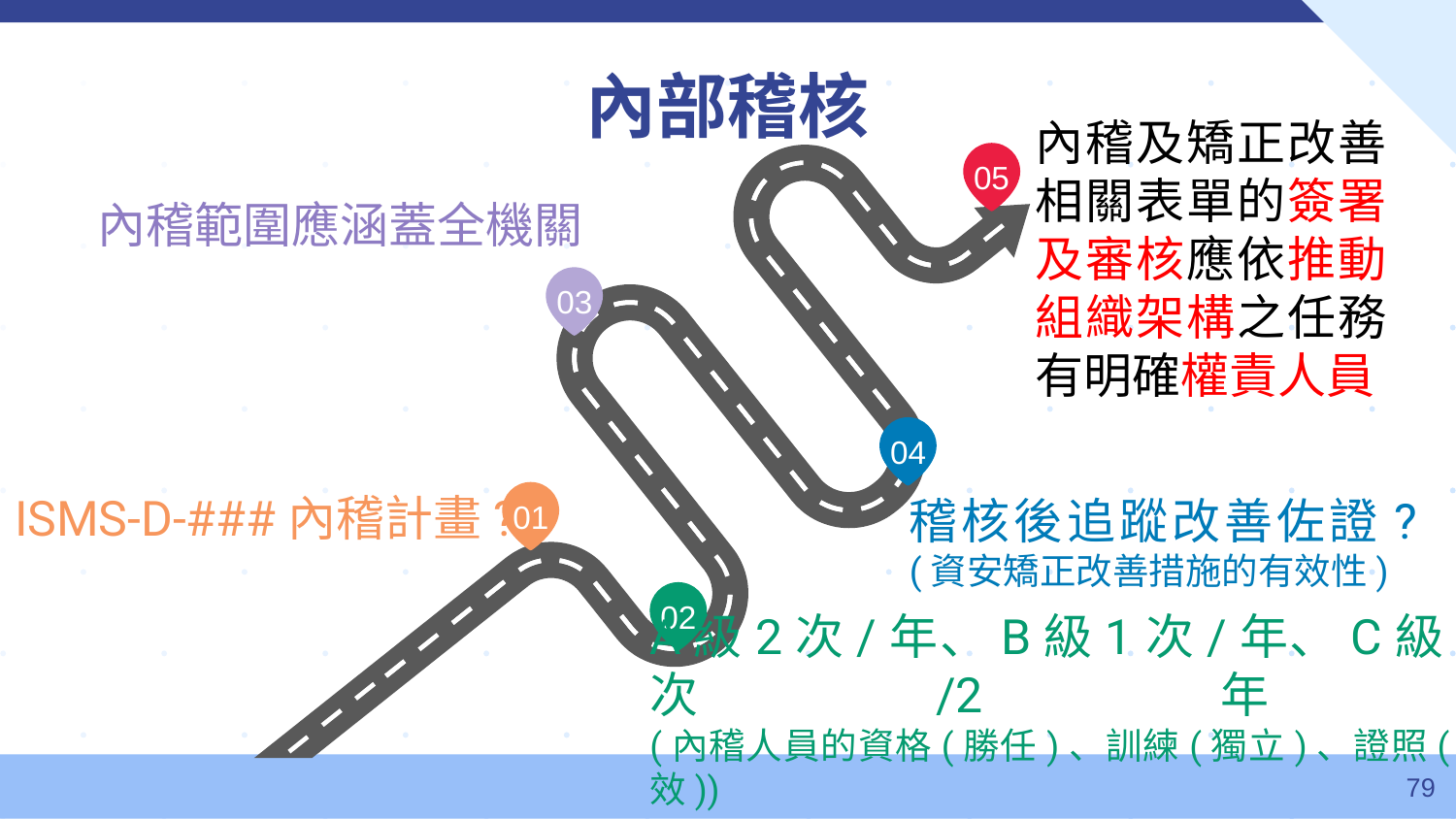

內部稽核
內稽及矯正改善相關表單的簽署及審核應依推動組織架構之任務有明確權責人員
05

內稽範圍應涵蓋全機關
03
04
ISMS-D-###內稽計畫?
01
稽核後追蹤改善佐證?
(資安矯正改善措施的有效性)
02
A級2次/年、B級1次/年、C級1次/2年
(內稽人員的資格(勝任)、訓練(獨立)、證照(有效))
79